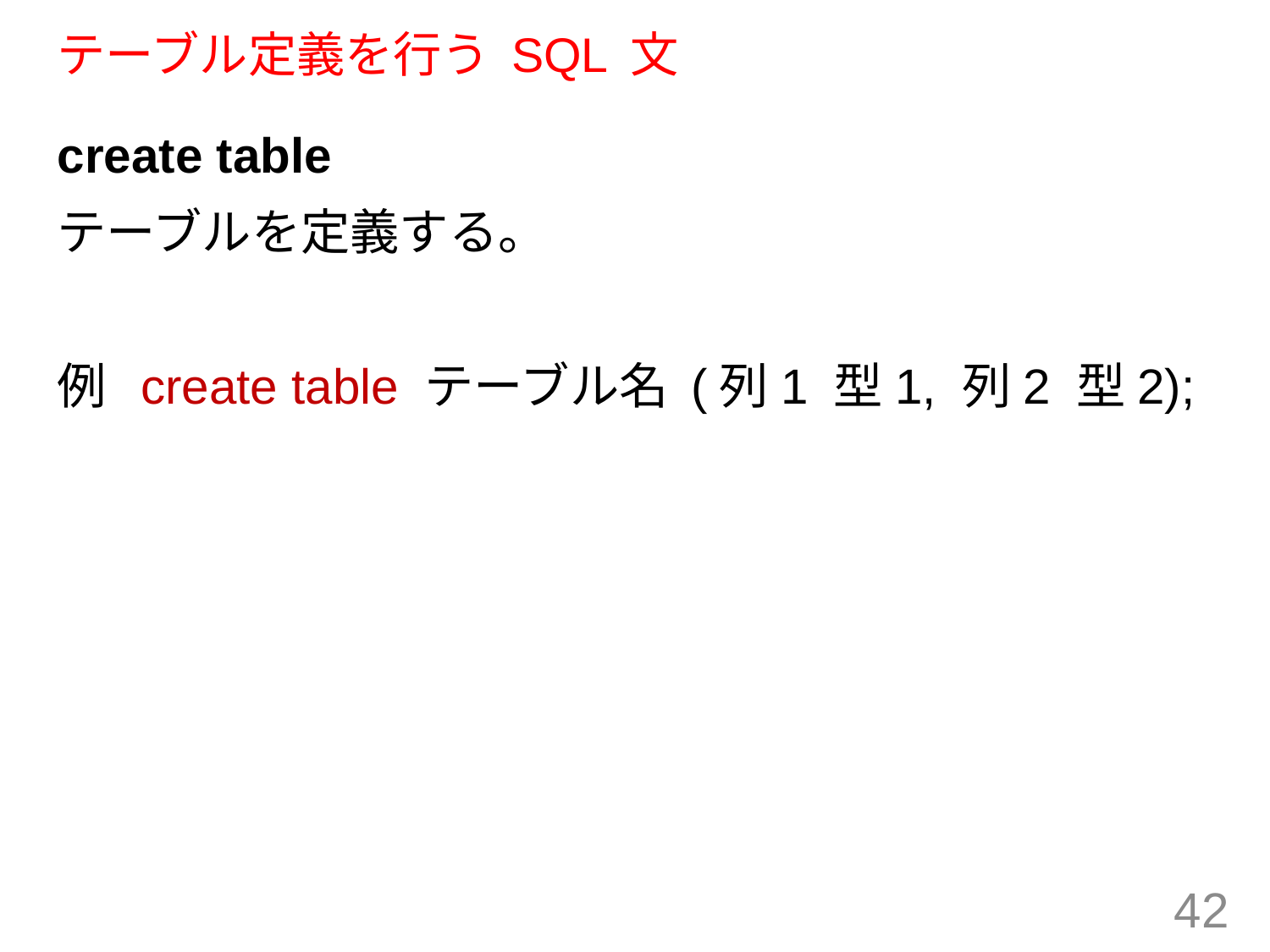

# テーブル定義を行う SQL 文
create table
テーブルを定義する。

例  create table テーブル名 (列1 型1, 列2 型2);
42